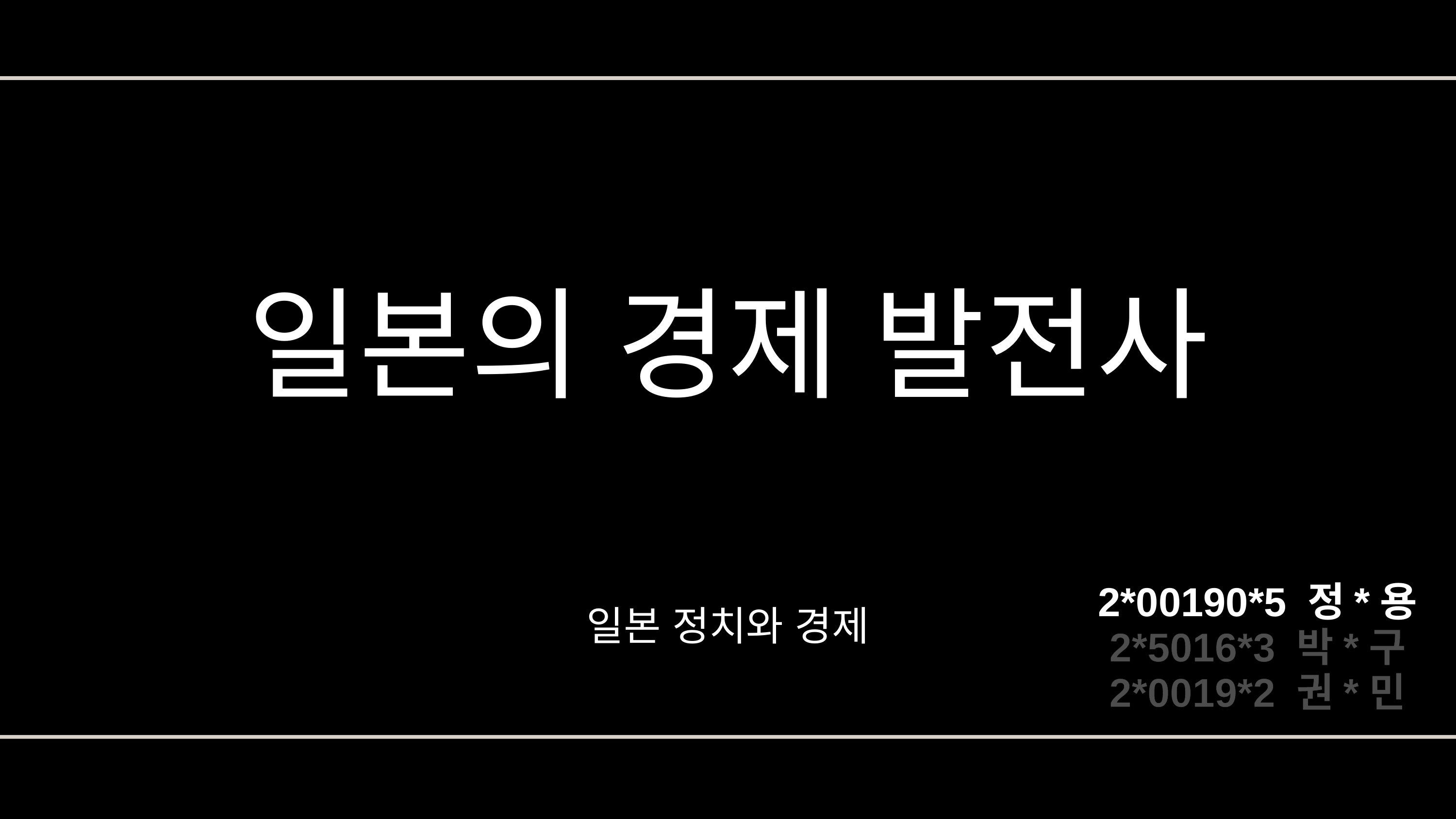

일본의 경제 발전사
2*00190*5 정*용
2*5016*3 박*구
2*0019*2 권*민
일본 정치와 경제